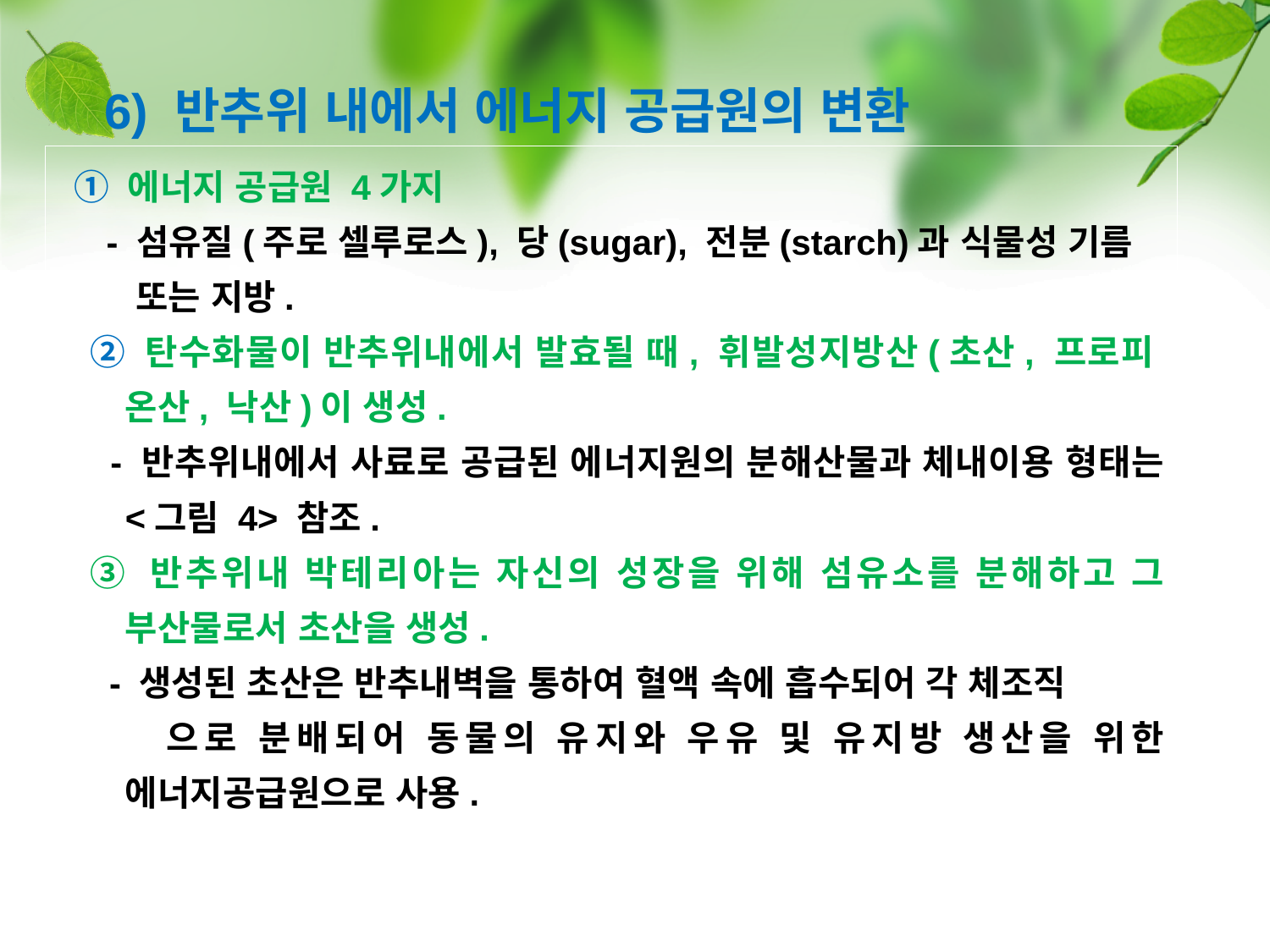

6) 반추위 내에서 에너지 공급원의 변환
  ① 에너지 공급원 4가지
     - 섬유질(주로 셀루로스), 당(sugar), 전분(starch)과 식물성 기름
       또는 지방.
② 탄수화물이 반추위내에서 발효될 때, 휘발성지방산(초산, 프로피  온산, 낙산)이 생성.
  - 반추위내에서 사료로 공급된 에너지원의 분해산물과 체내이용 형태는 <그림 4> 참조.
③ 반추위내 박테리아는 자신의 성장을 위해 섬유소를 분해하고 그 부산물로서 초산을 생성.
  - 생성된 초산은 반추내벽을 통하여 혈액 속에 흡수되어 각 체조직
    으로 분배되어 동물의 유지와 우유 및 유지방 생산을 위한 에너지공급원으로 사용.